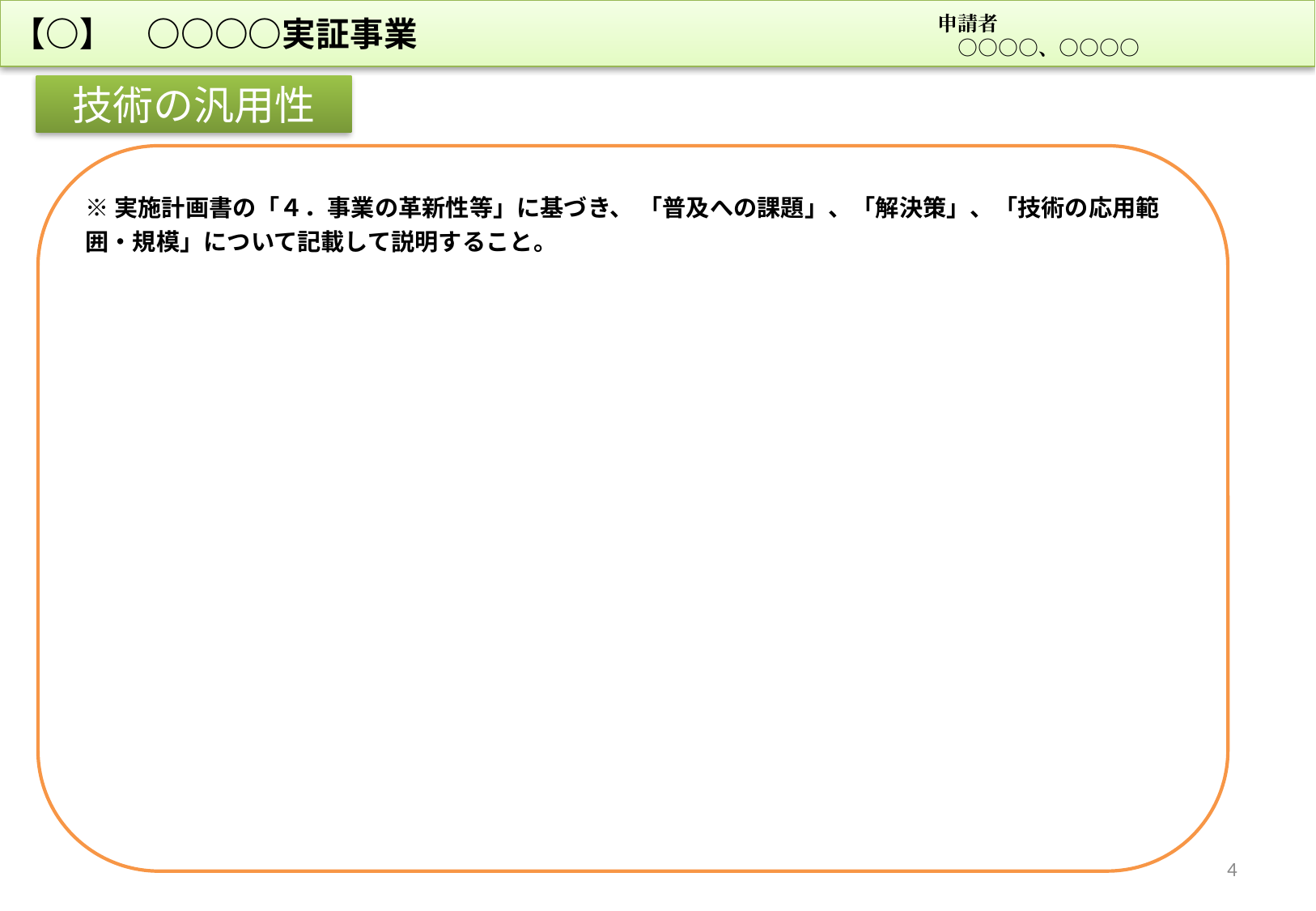

【○】　○○○○実証事業
申請者
　○○○○、○○○○
技術の汎用性
※実施計画書の「４．事業の革新性等」に基づき、 「普及への課題」、「解決策」、「技術の応用範囲・規模」について記載して説明すること。
4